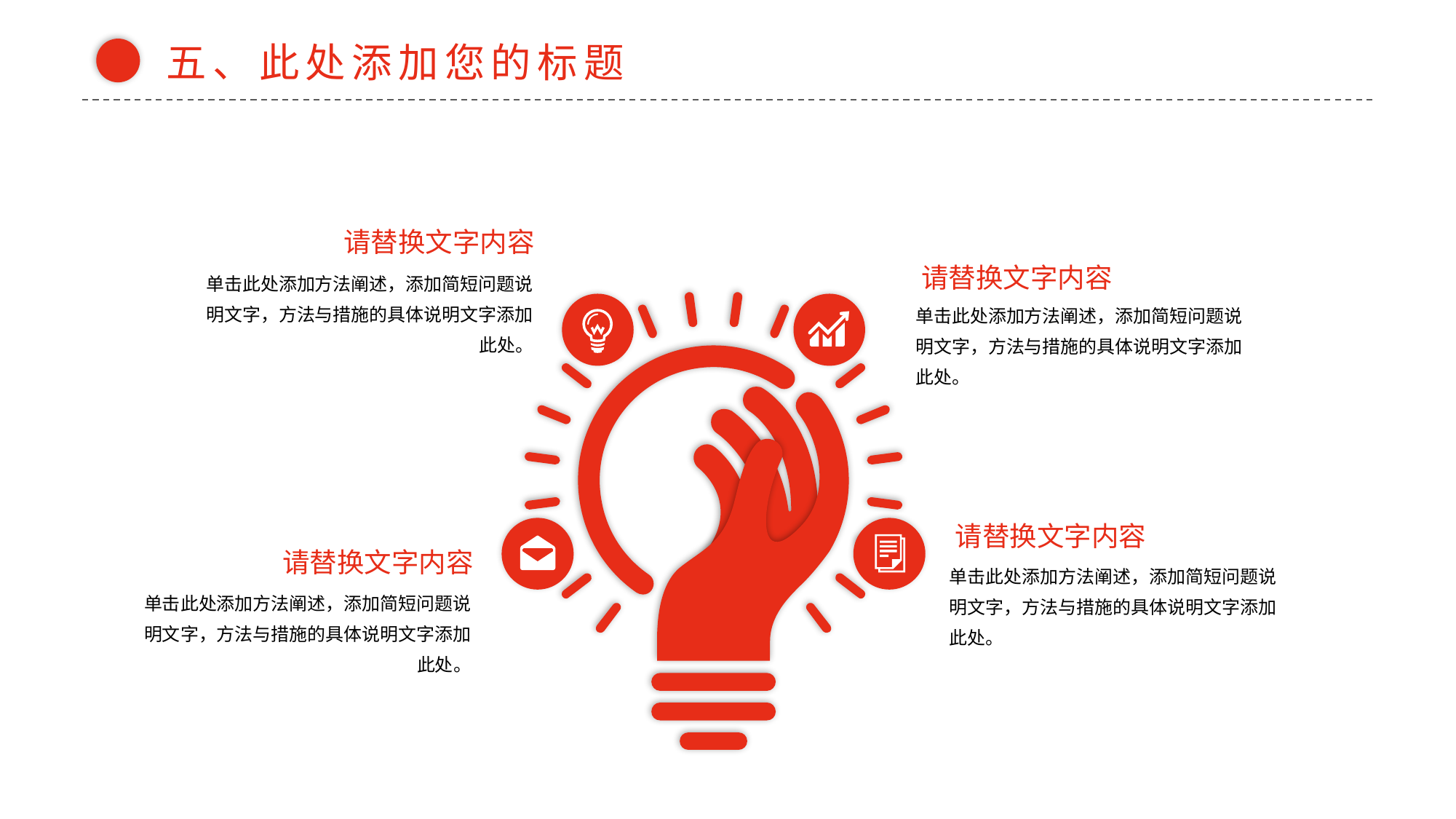

五、此处添加您的标题

请替换文字内容
单击此处添加方法阐述，添加简短问题说明文字，方法与措施的具体说明文字添加此处。
请替换文字内容
单击此处添加方法阐述，添加简短问题说明文字，方法与措施的具体说明文字添加此处。

请替换文字内容
单击此处添加方法阐述，添加简短问题说明文字，方法与措施的具体说明文字添加此处。
请替换文字内容
单击此处添加方法阐述，添加简短问题说明文字，方法与措施的具体说明文字添加此处。